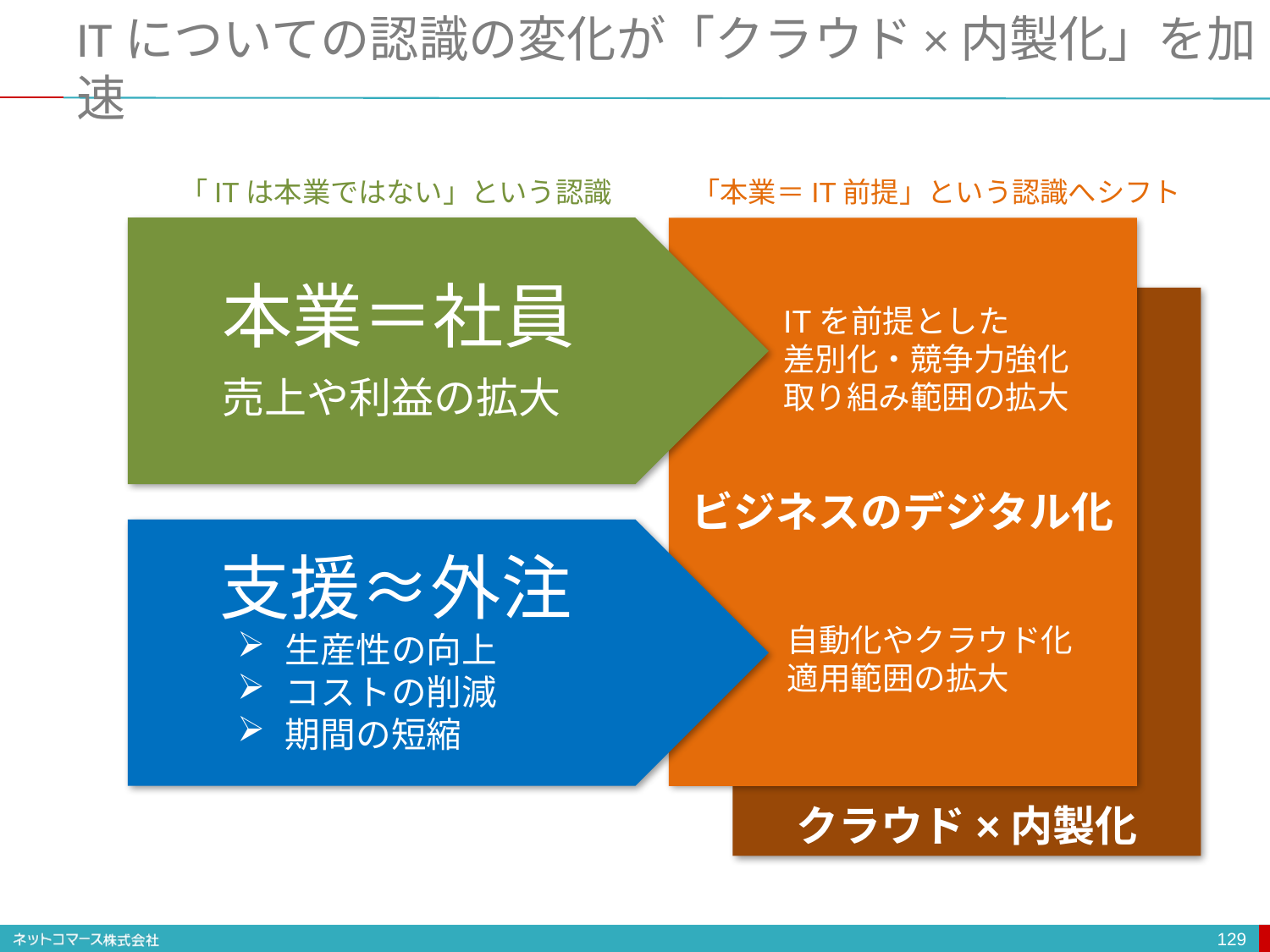

# ITについての認識の変化が「クラウド×内製化」を加速
「ITは本業ではない」という認識
「本業＝IT前提」という認識へシフト

ITを前提とした
差別化・競争力強化
取り組み範囲の拡大
ビジネスのデジタル化
自動化やクラウド化
適用範囲の拡大

本業＝社員

クラウド×内製化
売上や利益の拡大

支援≈外注
生産性の向上
コストの削減
期間の短縮
129